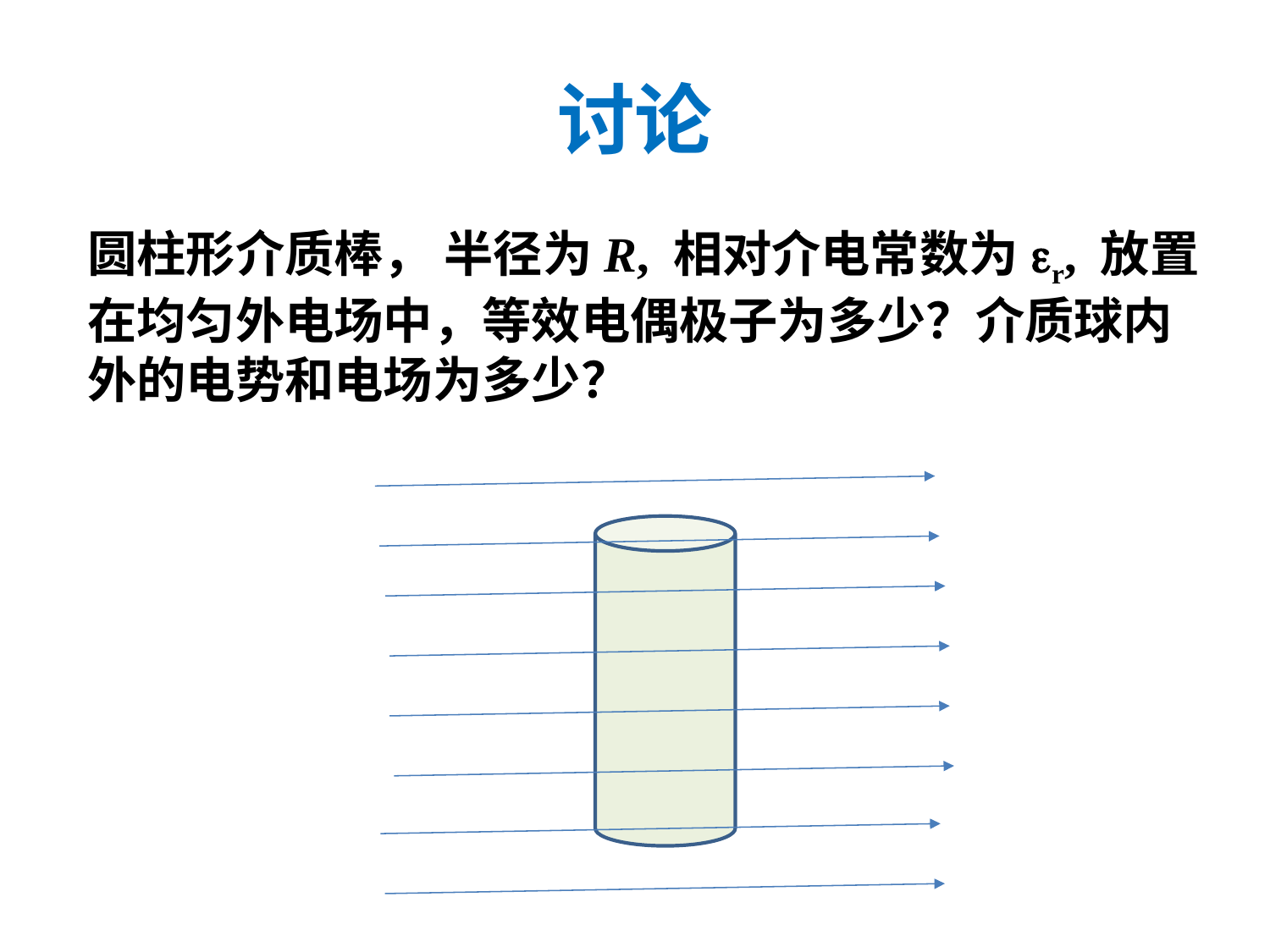

# 讨论
圆柱形介质棒， 半径为R, 相对介电常数为εr, 放置在均匀外电场中，等效电偶极子为多少？介质球内外的电势和电场为多少？